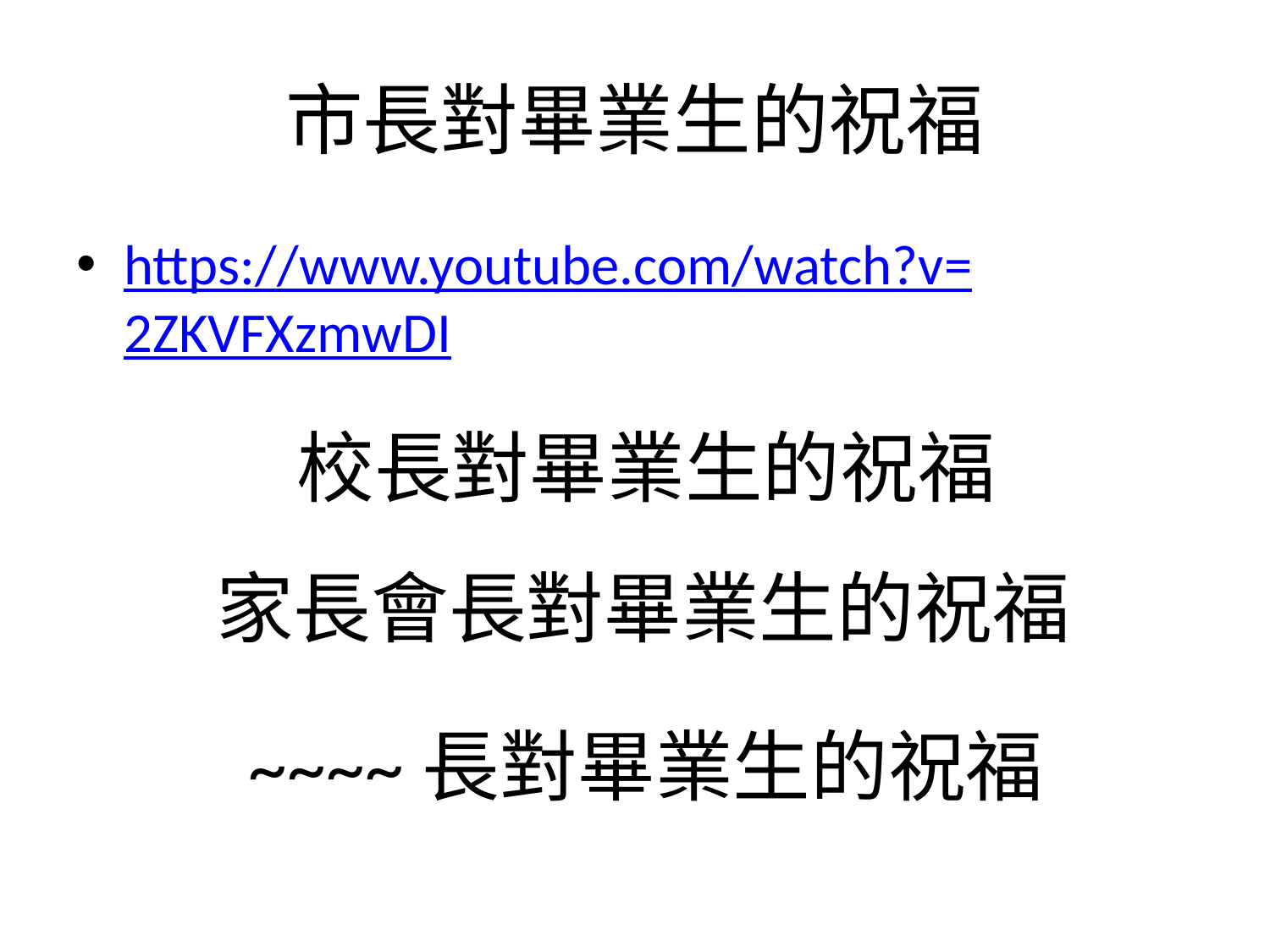

# 市長對畢業生的祝福
https://www.youtube.com/watch?v=2ZKVFXzmwDI
校長對畢業生的祝福
家長會長對畢業生的祝福
~~~~長對畢業生的祝福